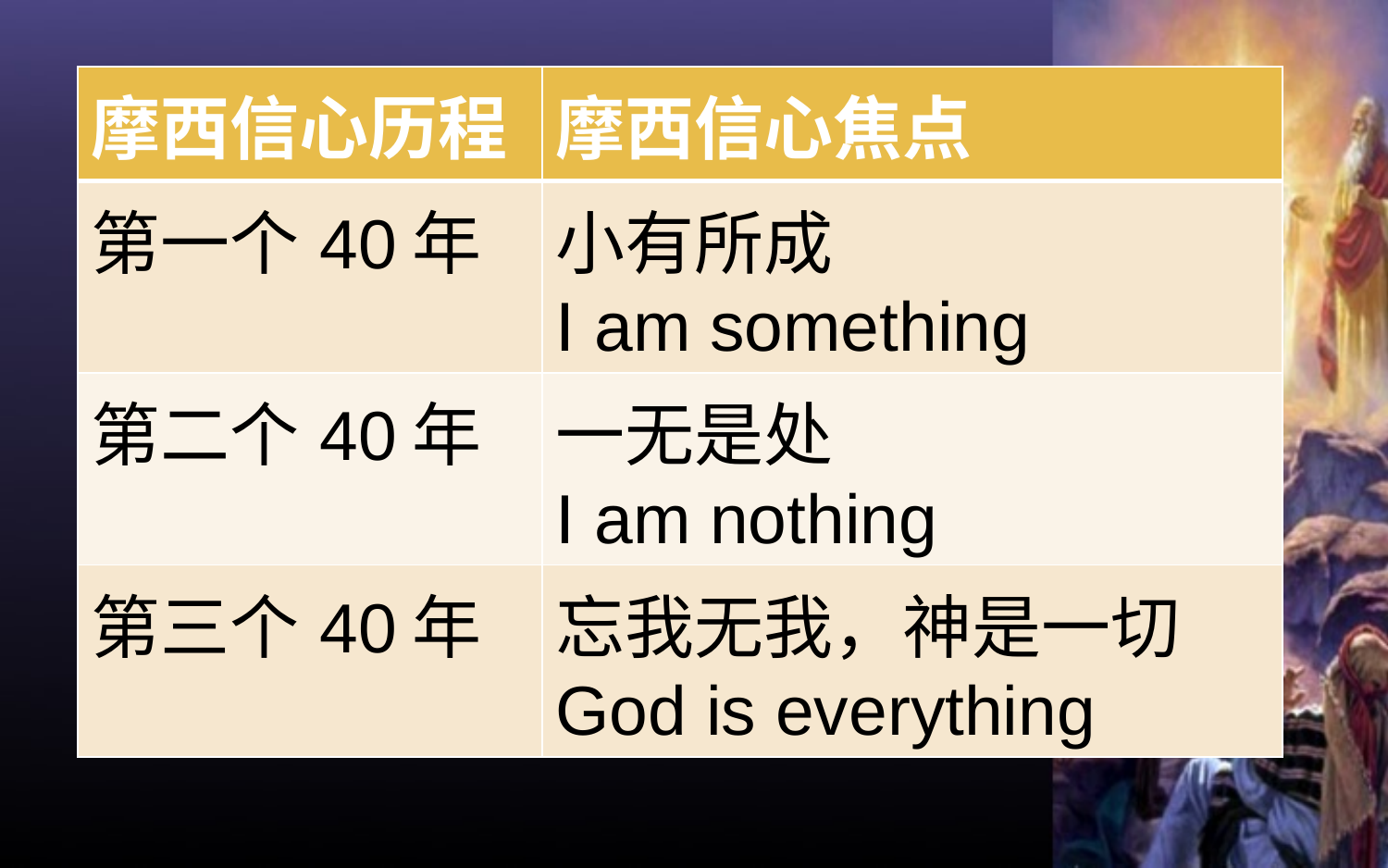

| 摩西信心历程 | 摩西信心焦点 |
| --- | --- |
| 第一个40年 | 小有所成 I am something |
| 第二个40年 | 一无是处 I am nothing |
| 第三个40年 | 忘我无我，神是一切 God is everything |